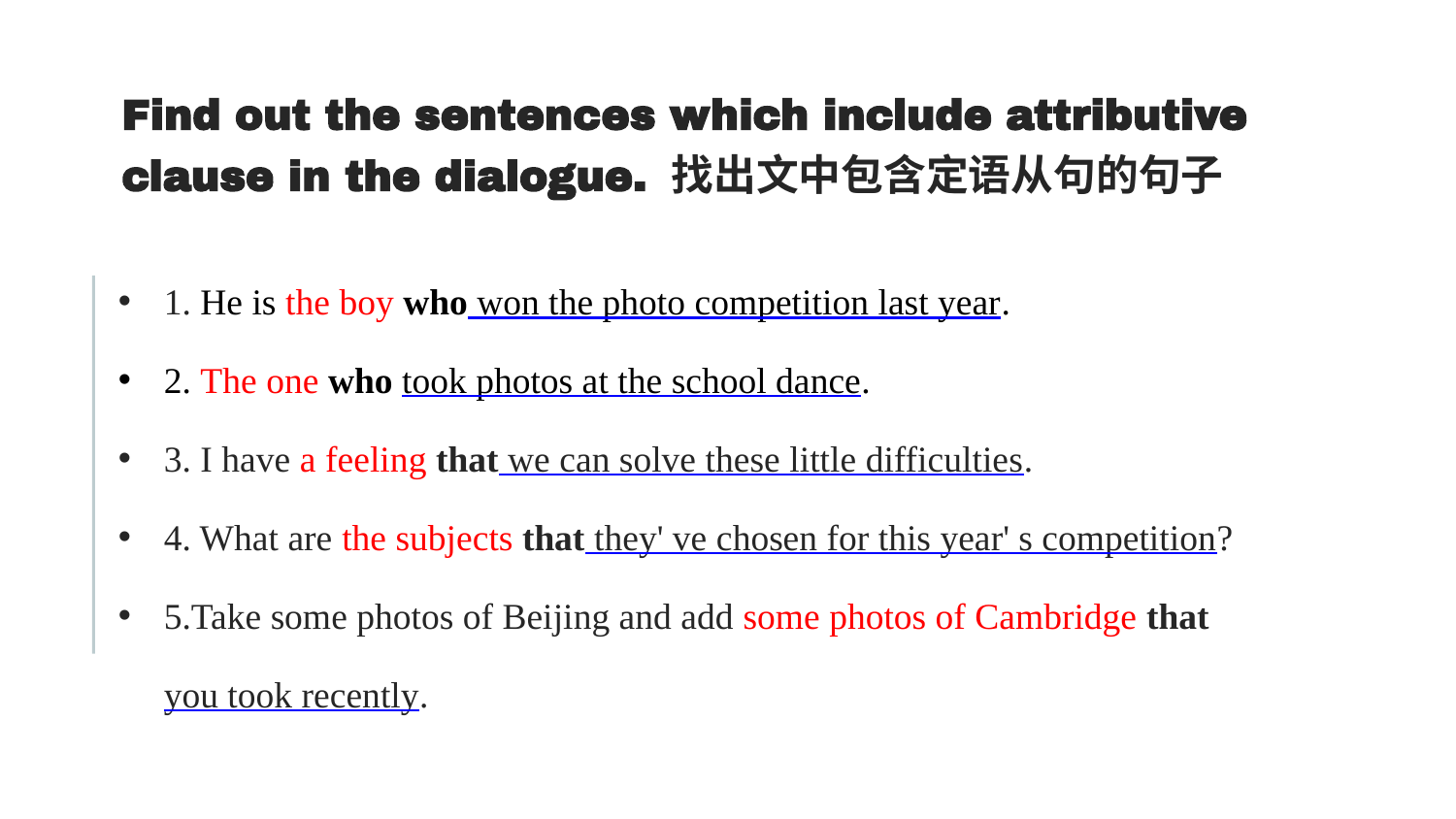

Find out the sentences which include attributive clause in the dialogue. 找出文中包含定语从句的句子
1. He is the boy who won the photo competition last year.
2. The one who took photos at the school dance.
3. I have a feeling that we can solve these little difficulties.
4. What are the subjects that they' ve chosen for this year' s competition?
5.Take some photos of Beijing and add some photos of Cambridge that you took recently.